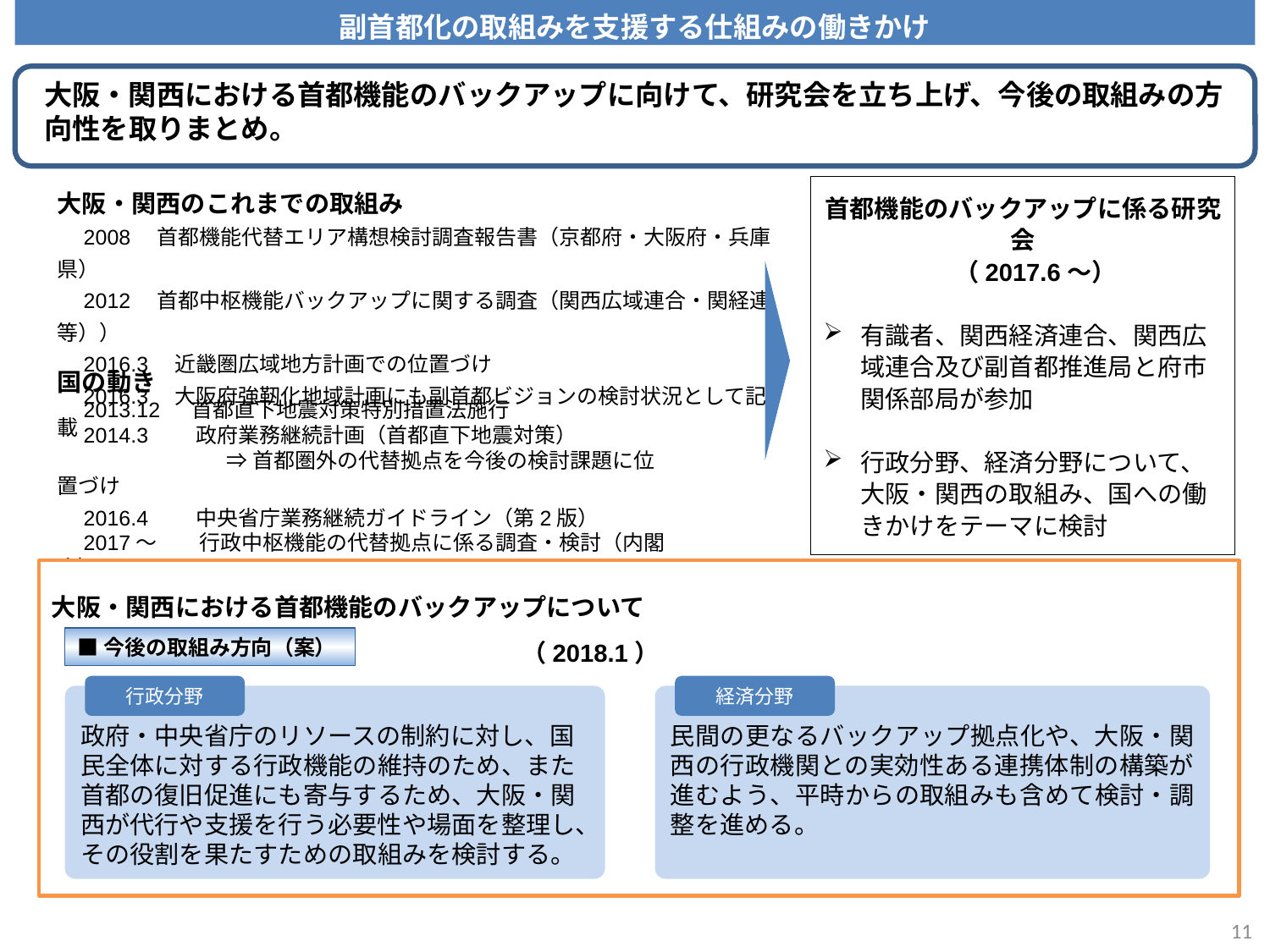

副首都化の取組みを支援する仕組みの働きかけ
大阪・関西における首都機能のバックアップに向けて、研究会を立ち上げ、今後の取組みの方向性を取りまとめ。
首都機能のバックアップに係る研究会
　（2017.6～）

有識者、関西経済連合、関西広域連合及び副首都推進局と府市関係部局が参加

行政分野、経済分野について、大阪・関西の取組み、国への働きかけをテーマに検討
大阪・関西のこれまでの取組み
　2008　首都機能代替エリア構想検討調査報告書（京都府・大阪府・兵庫県）
　2012　首都中枢機能バックアップに関する調査（関西広域連合・関経連等））
　2016.3　近畿圏広域地方計画での位置づけ
　2016.3　大阪府強靭化地域計画にも副首都ビジョンの検討状況として記載

国の動き
　2013.12　 首都直下地震対策特別措置法施行
　2014.3　　政府業務継続計画（首都直下地震対策）
　　　　　　　　⇒ 首都圏外の代替拠点を今後の検討課題に位置づけ
　2016.4　　中央省庁業務継続ガイドライン（第2版）
　2017～　　行政中枢機能の代替拠点に係る調査・検討（内閣府）
大阪・関西における首都機能のバックアップについて
　　　　　　　　　　　　　　　　　　　（2018.1）

■今後の取組み方向（案）
行政分野
経済分野

政府・中央省庁のリソースの制約に対し、国民全体に対する行政機能の維持のため、また首都の復旧促進にも寄与するため、大阪・関西が代行や支援を行う必要性や場面を整理し、その役割を果たすための取組みを検討する。

民間の更なるバックアップ拠点化や、大阪・関西の行政機関との実効性ある連携体制の構築が進むよう、平時からの取組みも含めて検討・調整を進める。
11